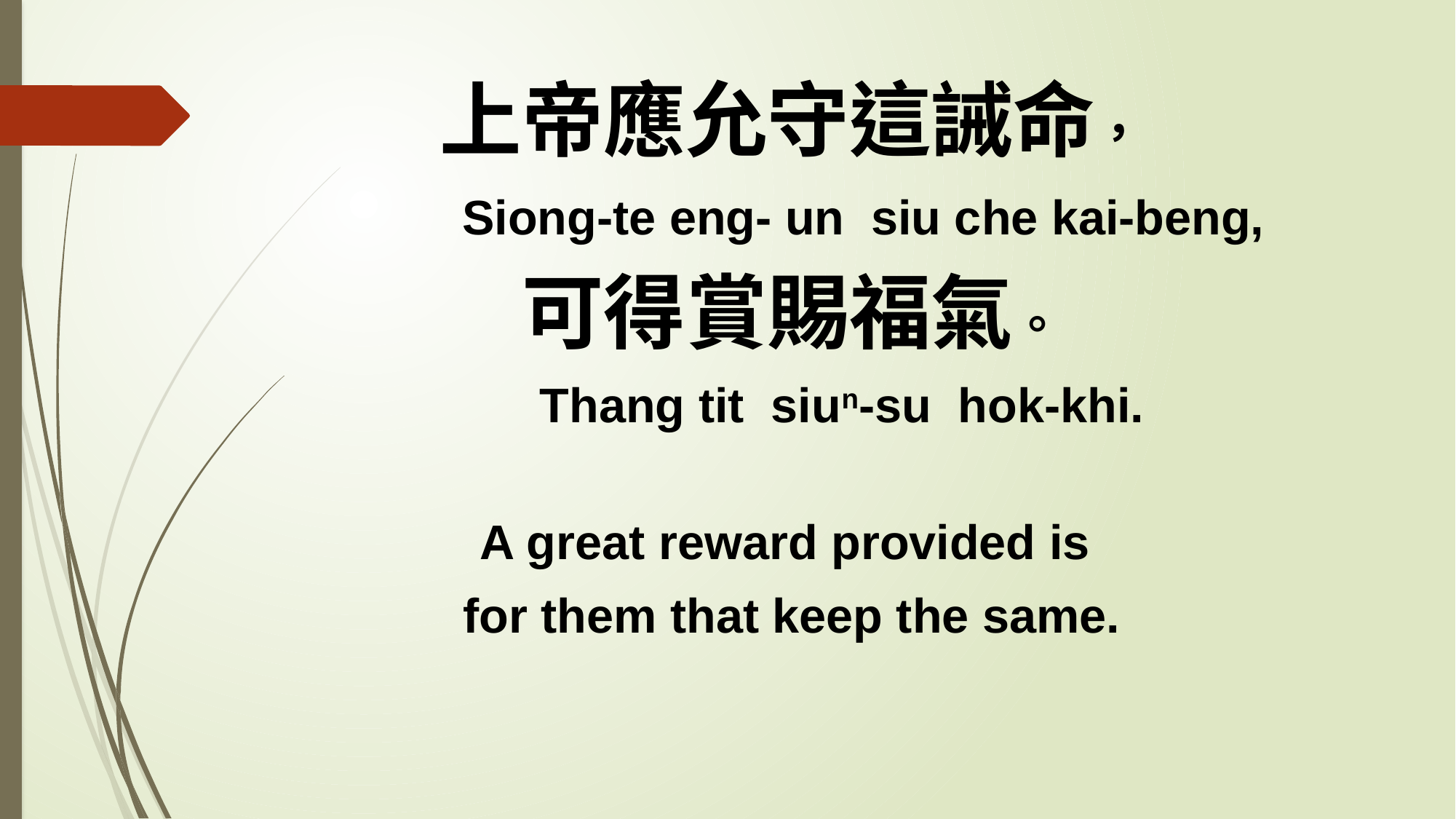

上帝應允守這誡命，
             Siong-te eng- un  siu che kai-beng,
可得賞賜福氣。
                    Thang tit  siun-su  hok-khi.

A great reward provided is
for them that keep the same.